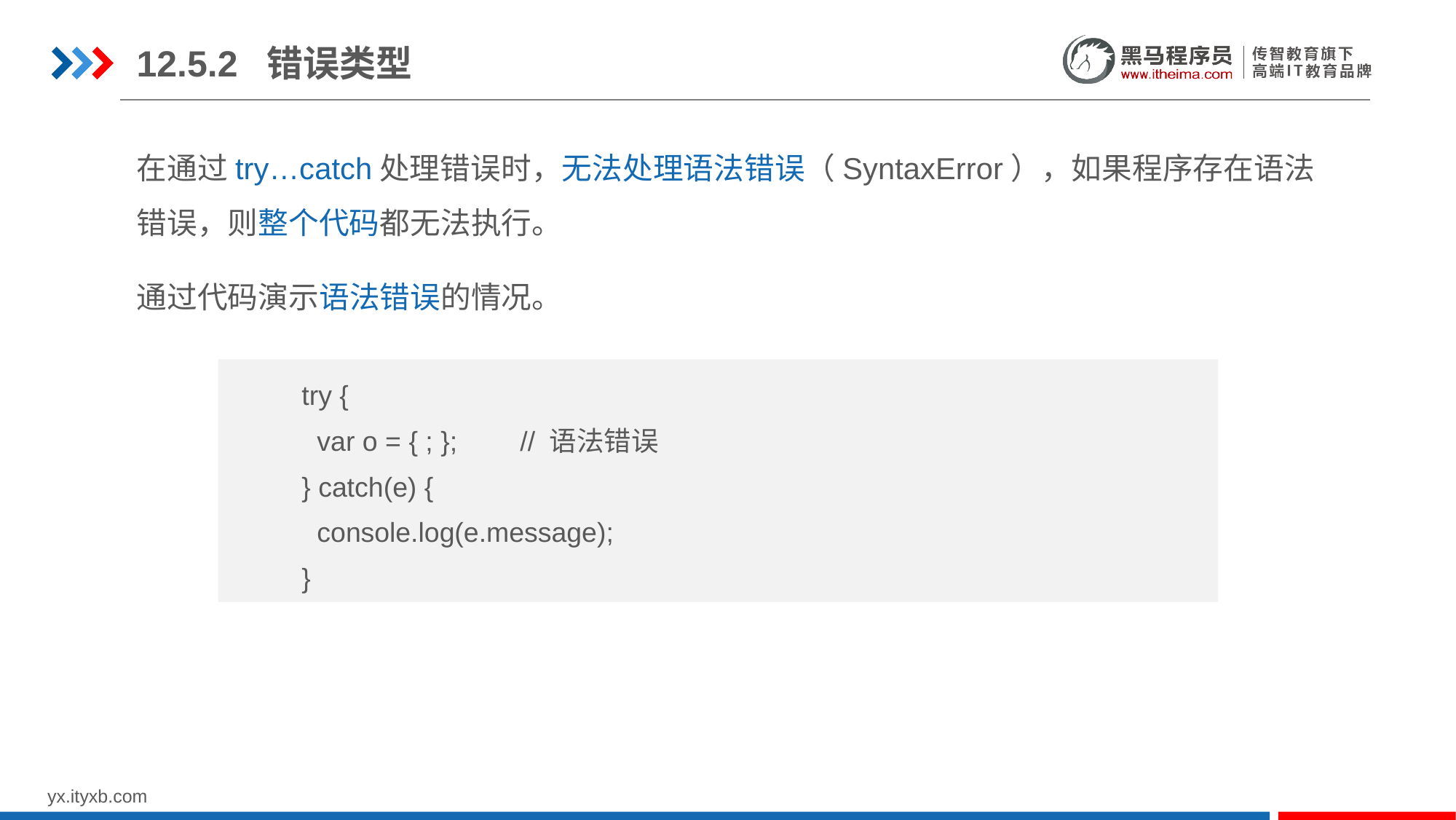

12.5.2  错误类型
在通过try…catch处理错误时，无法处理语法错误（SyntaxError），如果程序存在语法错误，则整个代码都无法执行。
通过代码演示语法错误的情况。
try {
  var o = { ; };	// 语法错误
} catch(e) {
  console.log(e.message);
}